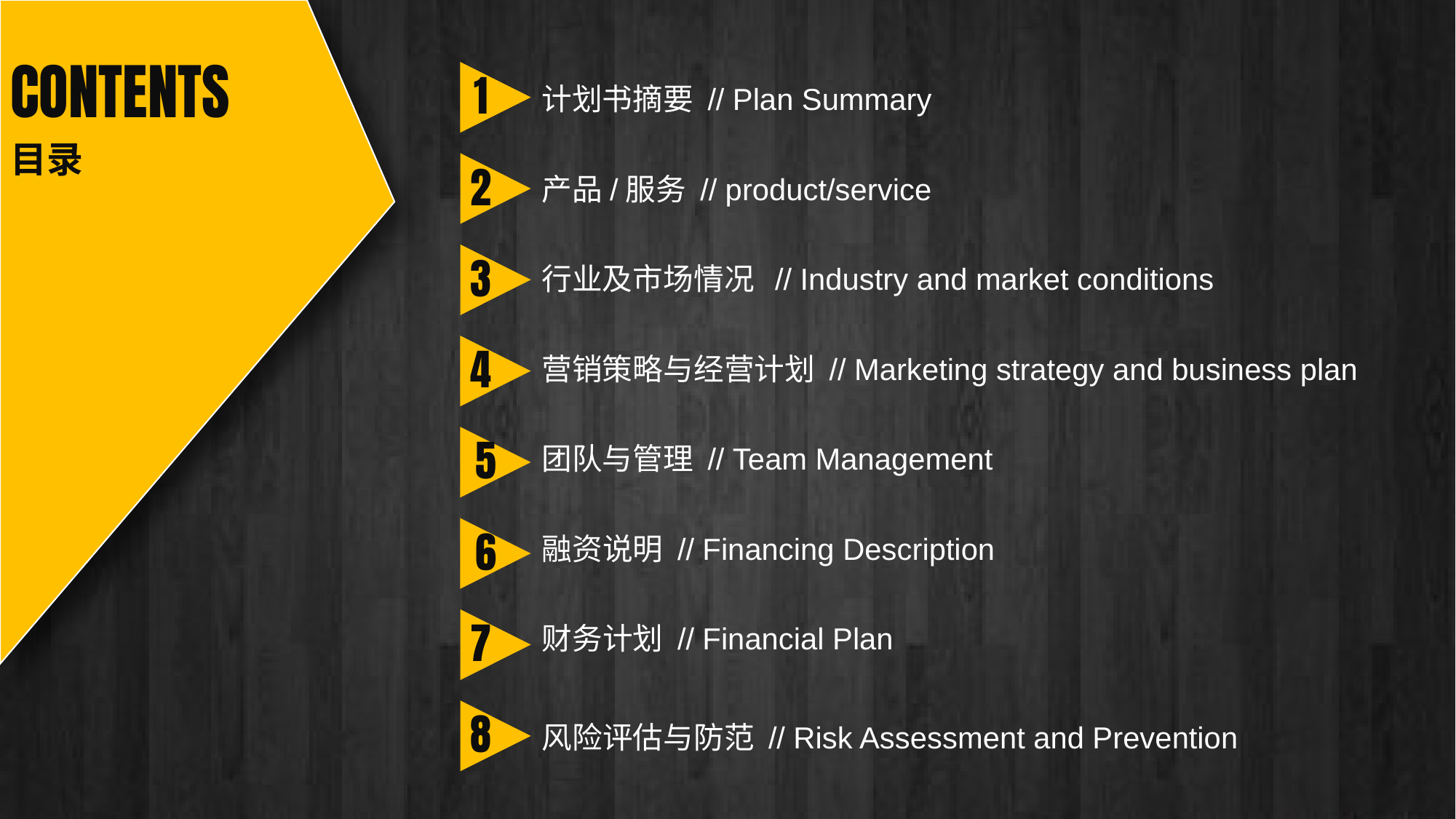

CONTENTS

1
计划书摘要 // Plan Summary
目录

2
产品/服务 // product/service

3
行业及市场情况  // Industry and market conditions

4
营销策略与经营计划 // Marketing strategy and business plan

 5
团队与管理 // Team Management

 6
融资说明 // Financing Description

7
财务计划 // Financial Plan

 8
风险评估与防范 // Risk Assessment and Prevention